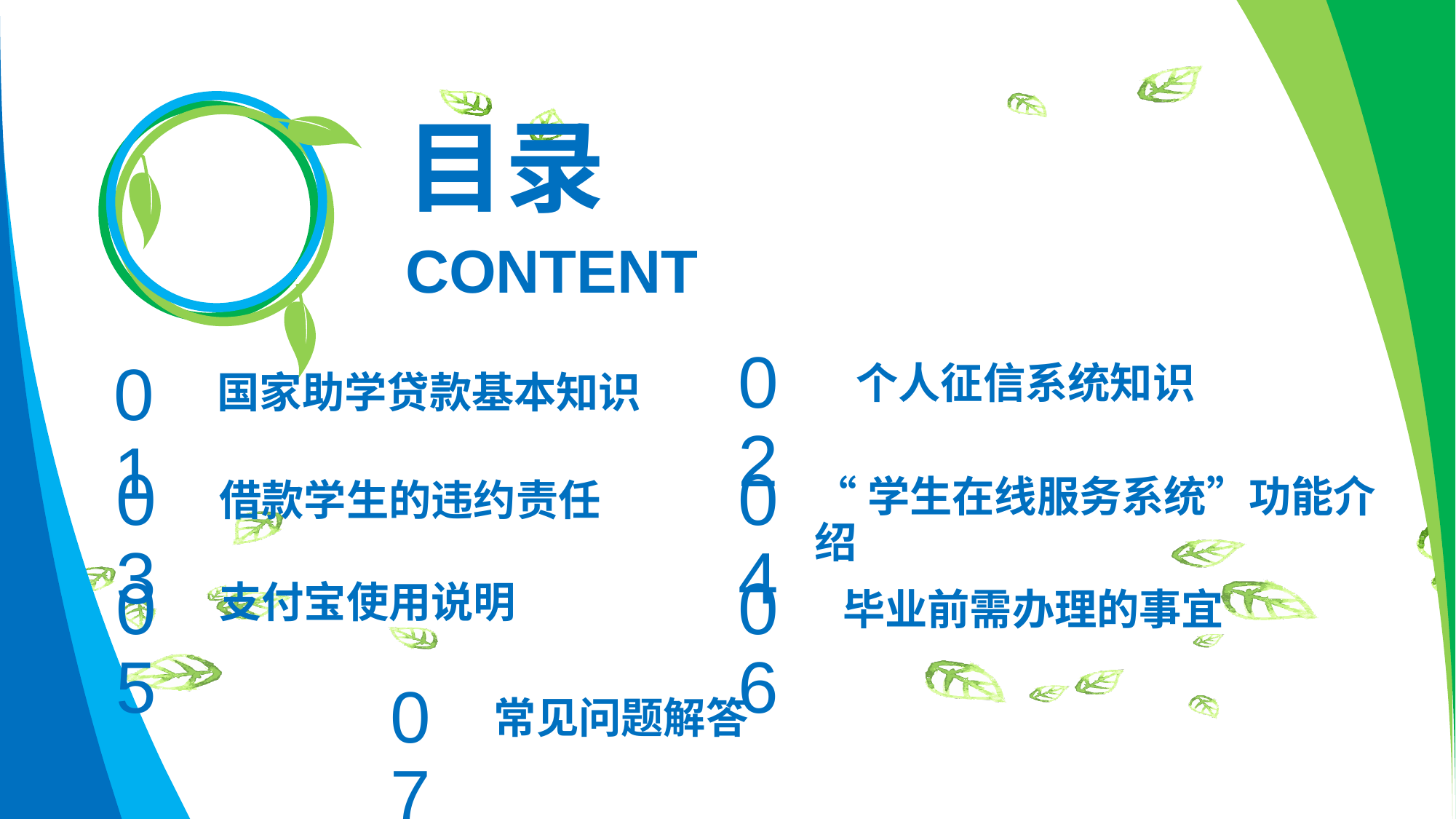

延时符
目录
CONTENT
02
01
个人征信系统知识
国家助学贷款基本知识
03
04
“学生在线服务系统”功能介绍
借款学生的违约责任
05
06
支付宝使用说明
毕业前需办理的事宜
07
常见问题解答